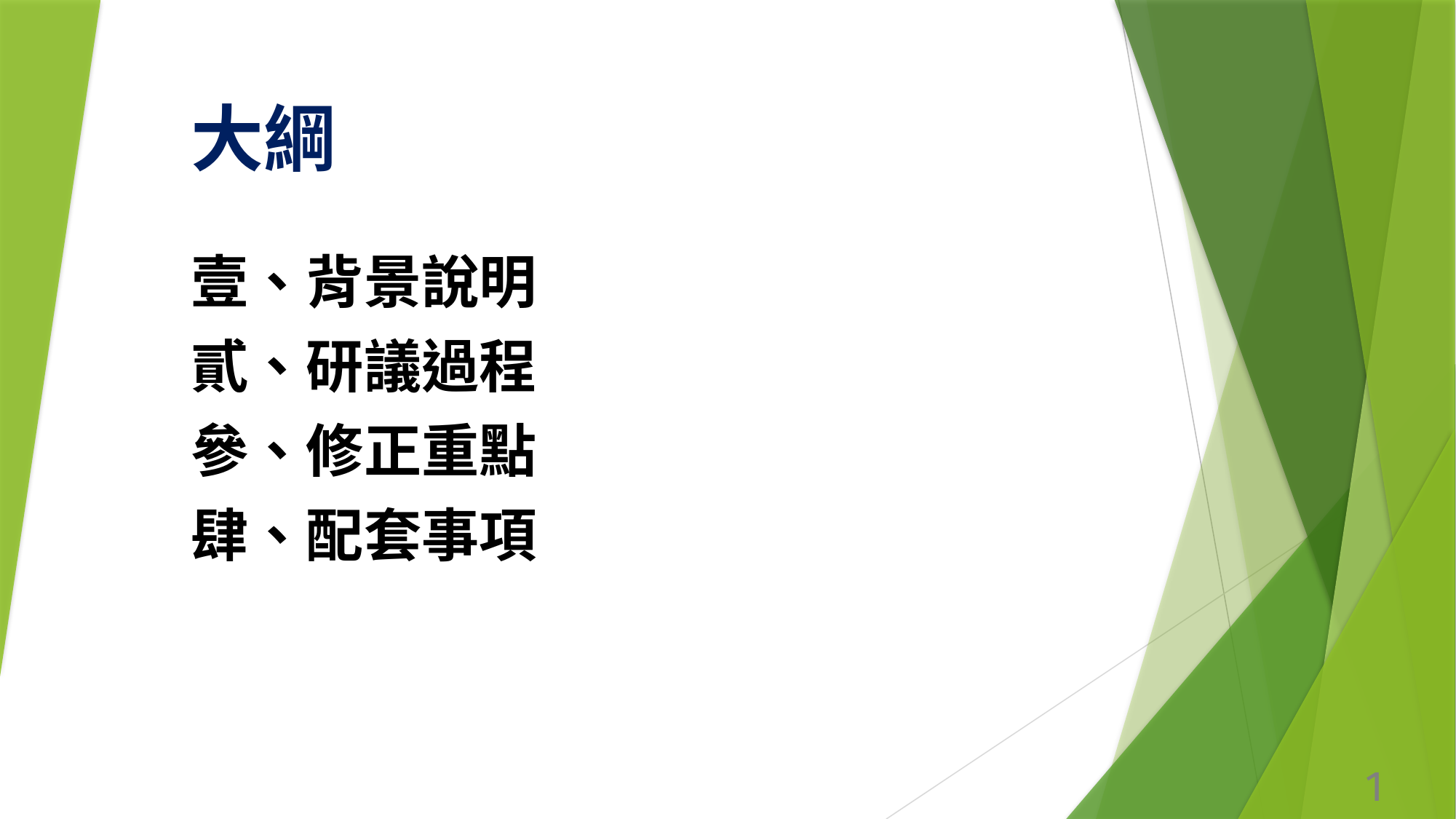

# 大綱
壹、背景說明
貳、研議過程
參、修正重點
肆、配套事項

1